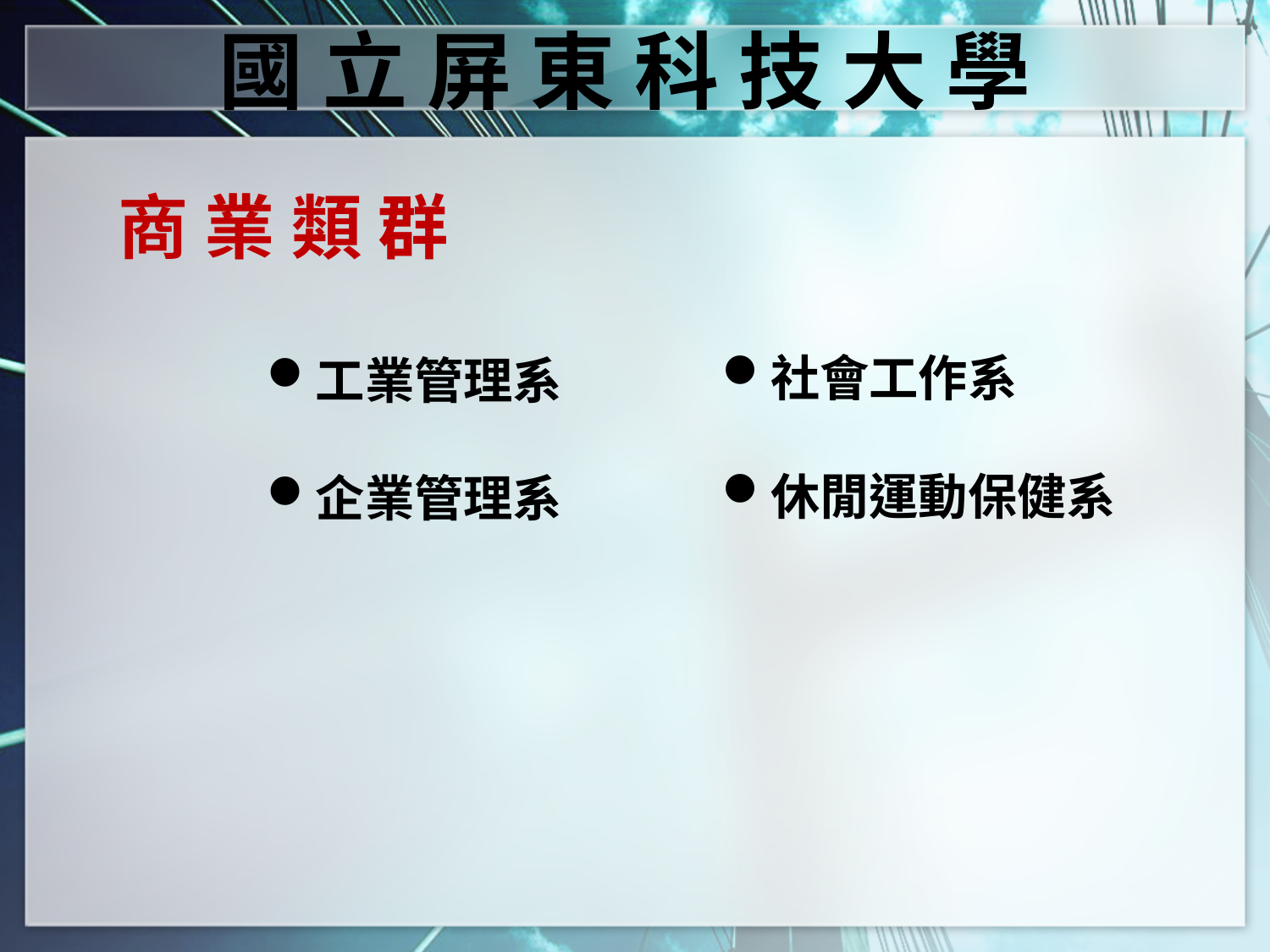

國 立 屏 東 科 技 大 學
商 業 類 群
社會工作系

休閒運動保健系

工業管理系

企業管理系